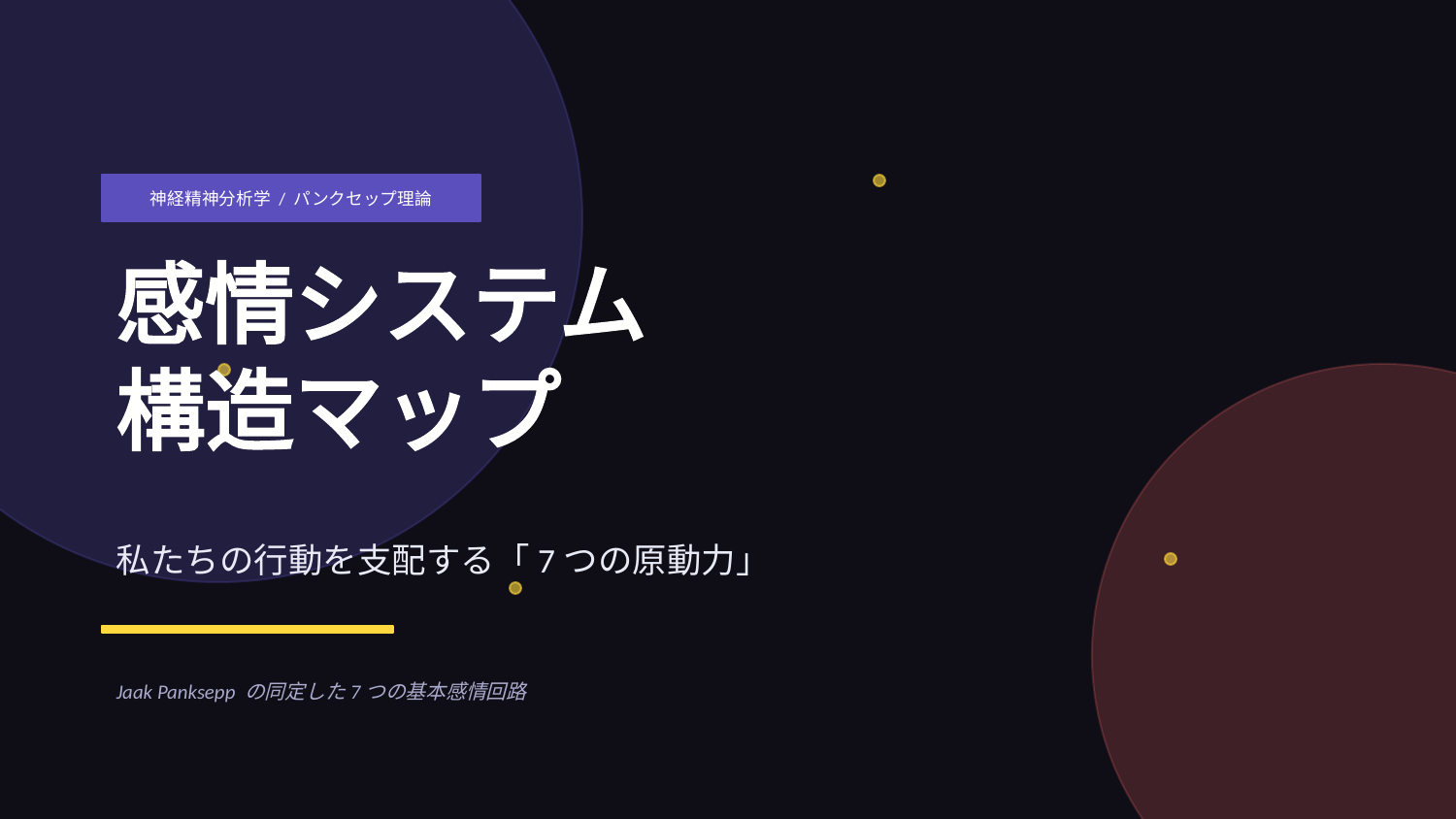

神経精神分析学 / パンクセップ理論

感情システム
構造マップ

私たちの行動を支配する「7つの原動力」

Jaak Panksepp の同定した7つの基本感情回路